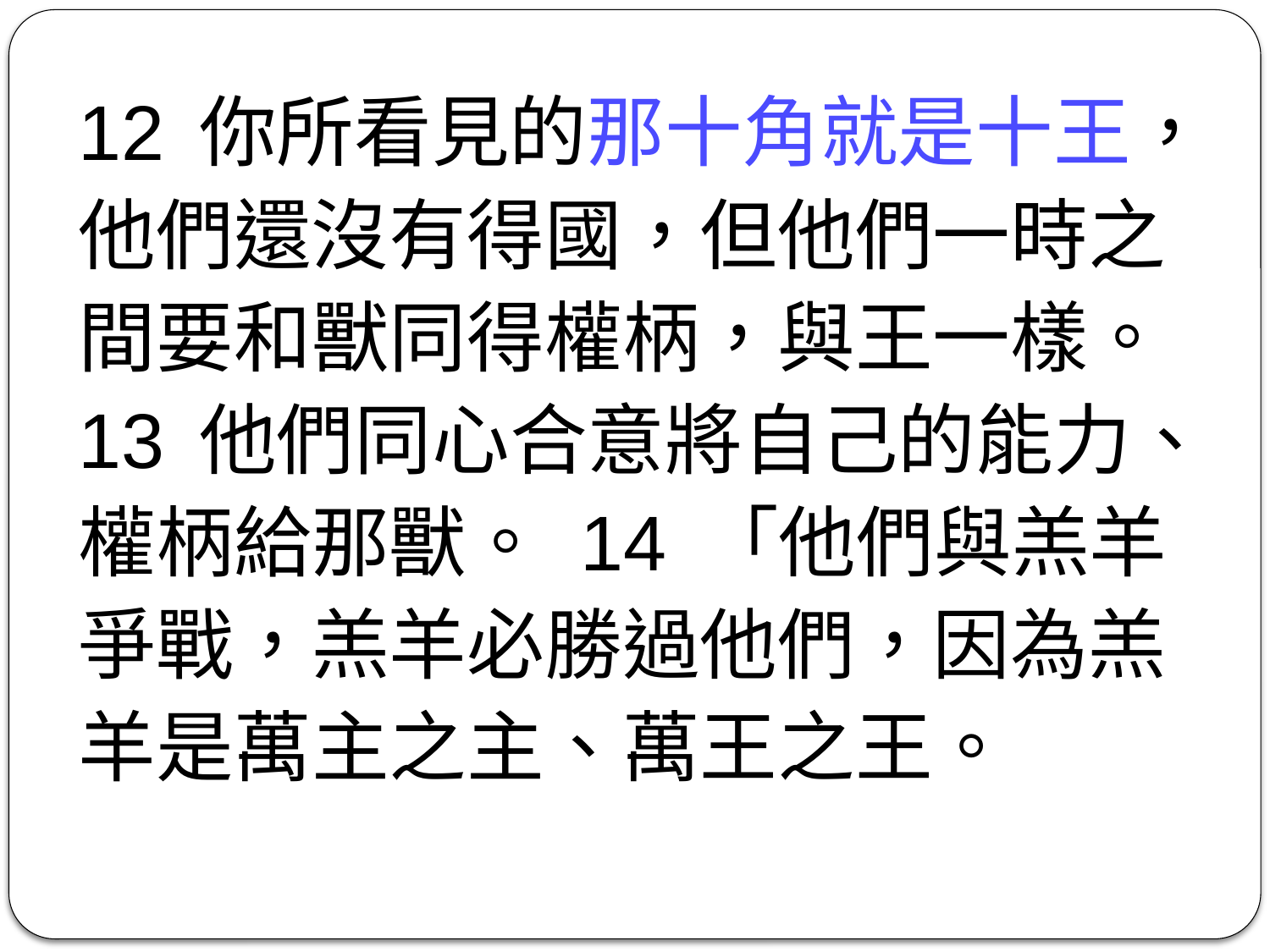

12 你所看見的那十角就是十王，他們還沒有得國，但他們一時之間要和獸同得權柄，與王一樣。 13 他們同心合意將自己的能力、權柄給那獸。 14 「他們與羔羊爭戰，羔羊必勝過他們，因為羔羊是萬主之主、萬王之王。